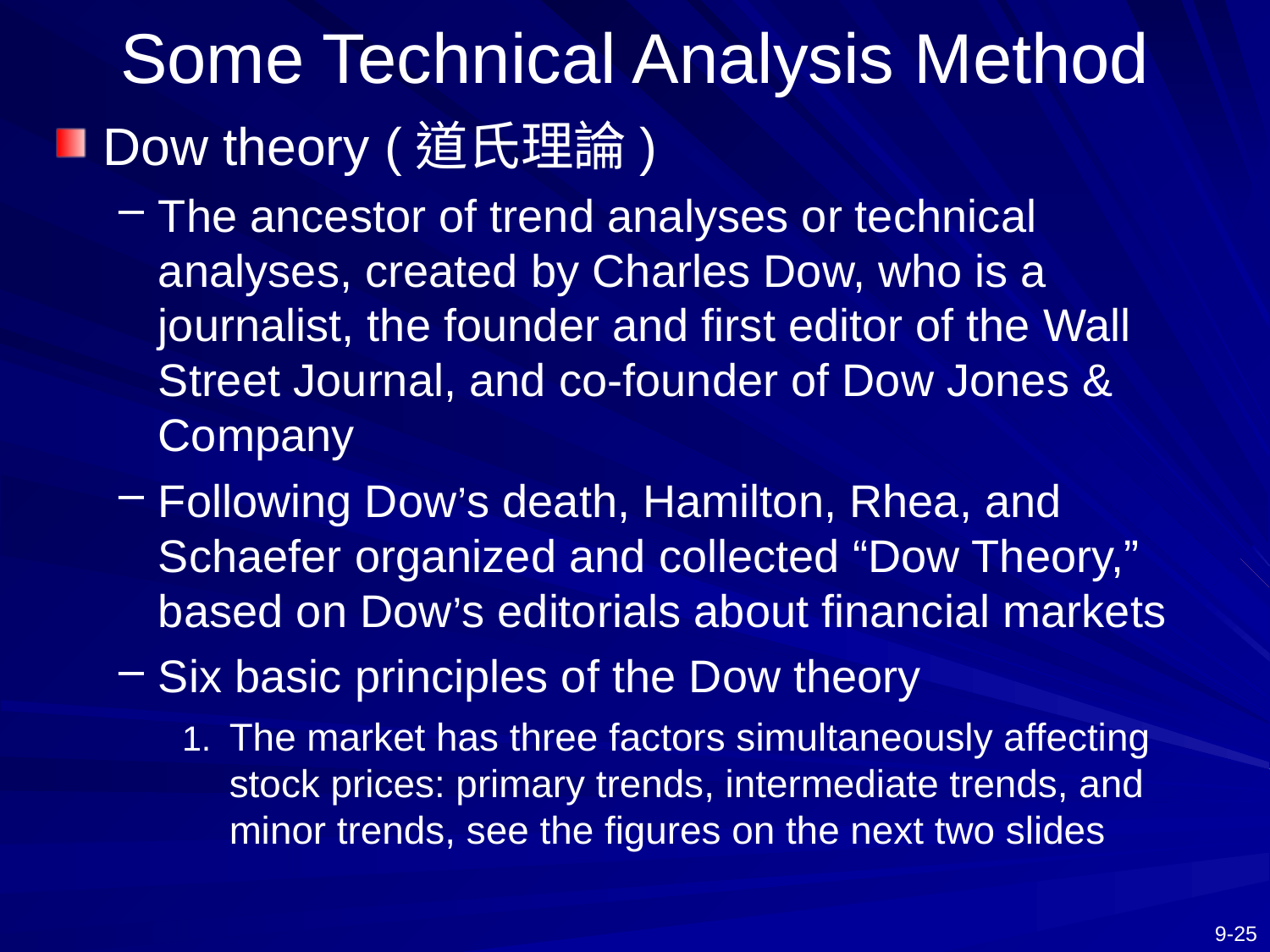

# Some Technical Analysis Method
Dow theory (道氏理論)
The ancestor of trend analyses or technical analyses, created by Charles Dow, who is a journalist, the founder and first editor of the Wall Street Journal, and co-founder of Dow Jones & Company
Following Dow’s death, Hamilton, Rhea, and Schaefer organized and collected “Dow Theory,” based on Dow’s editorials about financial markets
Six basic principles of the Dow theory
The market has three factors simultaneously affecting stock prices: primary trends, intermediate trends, and minor trends, see the figures on the next two slides